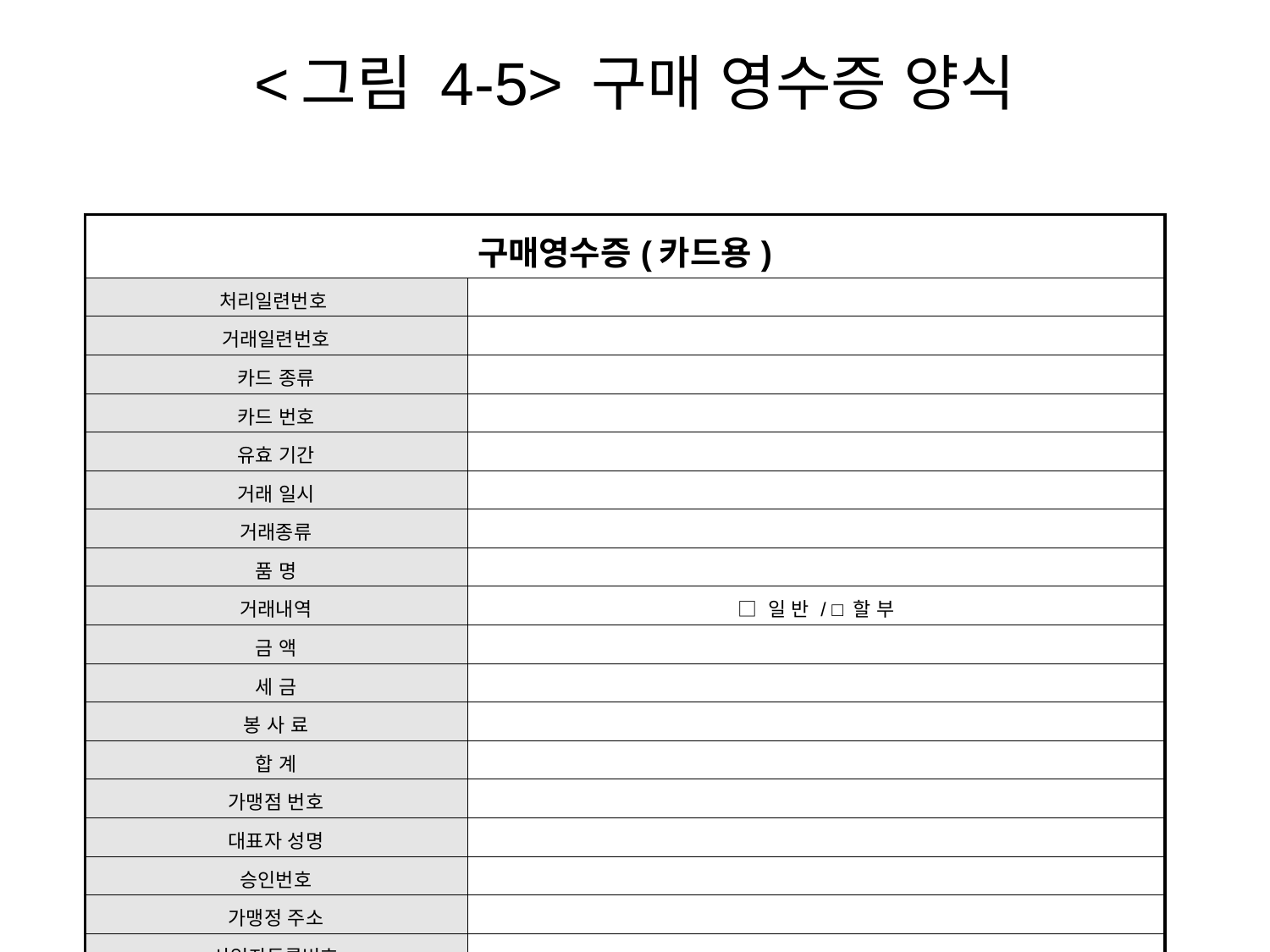

# <그림 4-5> 구매 영수증 양식
| 구매영수증(카드용) |  |
| --- | --- |
| 처리일련번호 |  |
| 거래일련번호 |  |
| 카드 종류 |  |
| 카드 번호 |  |
| 유효 기간 |  |
| 거래 일시 |  |
| 거래종류 |  |
| 품 명 |  |
| 거래내역 | □ 일 반 / □ 할 부 |
| 금 액 |  |
| 세 금 |  |
| 봉 사 료 |  |
| 합 계 |  |
| 가맹점 번호 |  |
| 대표자 성명 |  |
| 승인번호 |  |
| 가맹정 주소 |  |
| 사업자등록번호 |  |